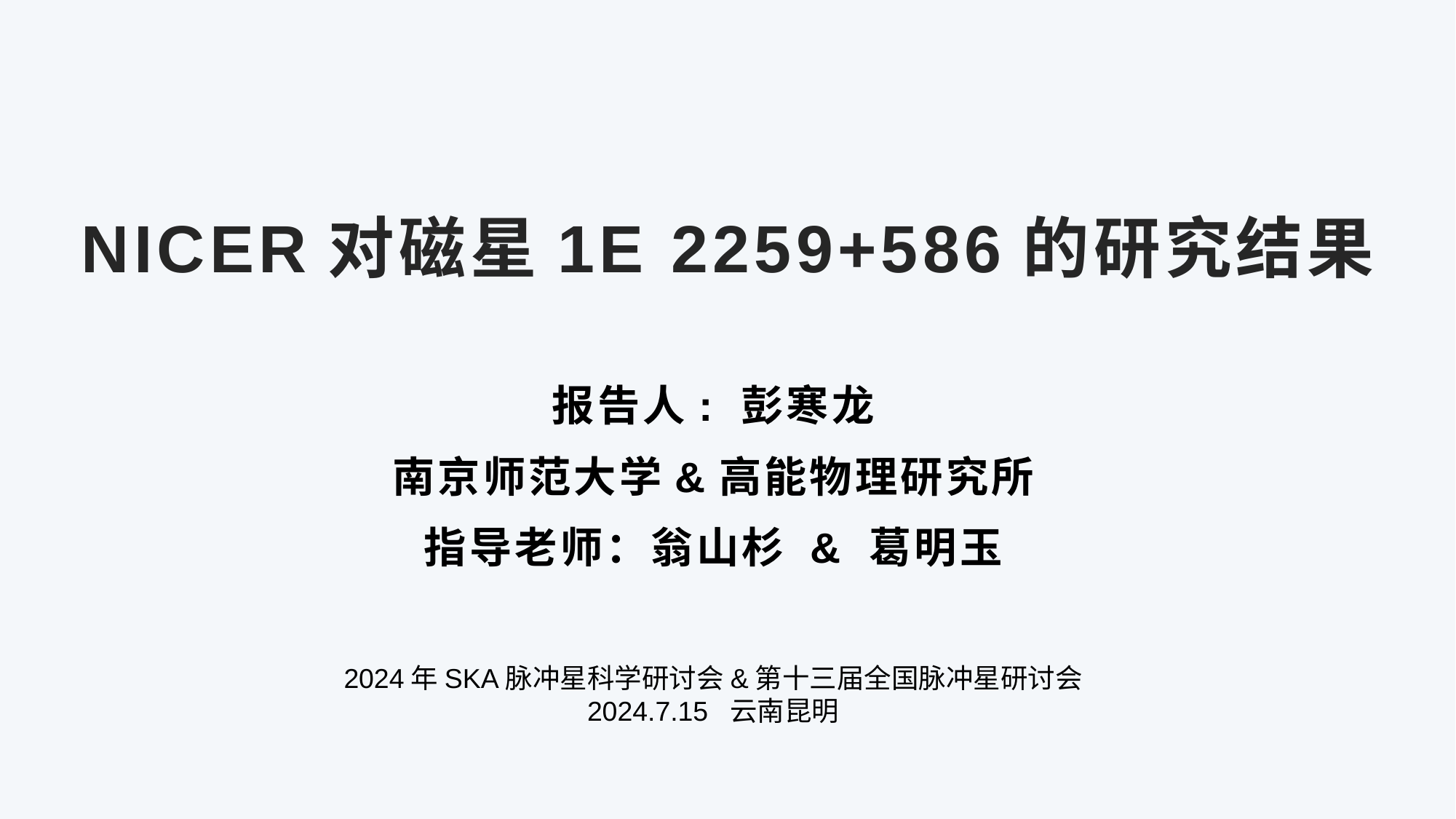

# NICER对磁星1E 2259+586的研究结果
报告人: 彭寒龙
南京师范大学&高能物理研究所
指导老师：翁山杉 & 葛明玉
2024年SKA脉冲星科学研讨会&第十三届全国脉冲星研讨会
2024.7.15  云南昆明